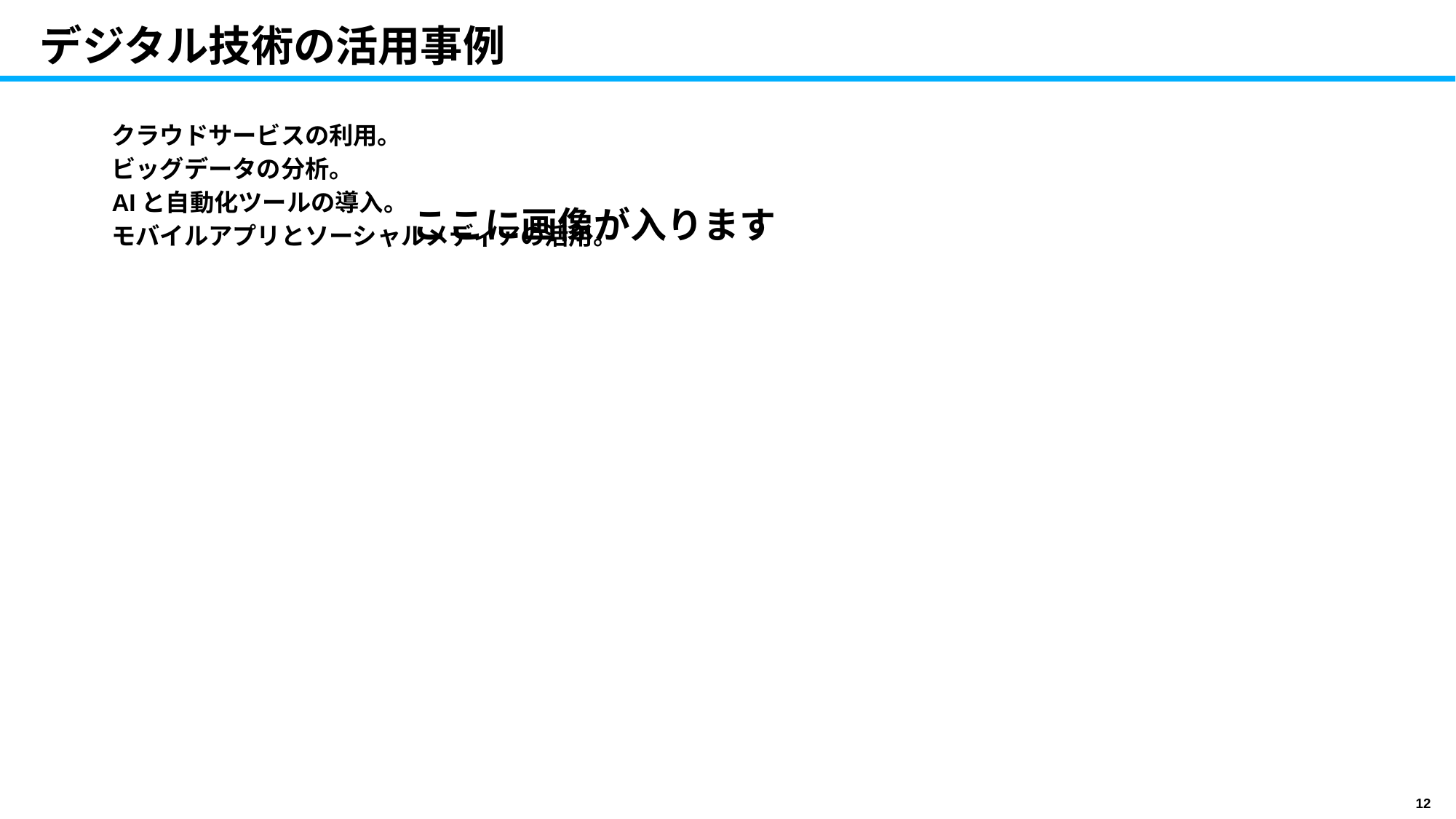

# デジタル技術の活用事例
クラウドサービスの利用。
ビッグデータの分析。
AIと自動化ツールの導入。
モバイルアプリとソーシャルメディアの活用。

ここに画像が入ります
12